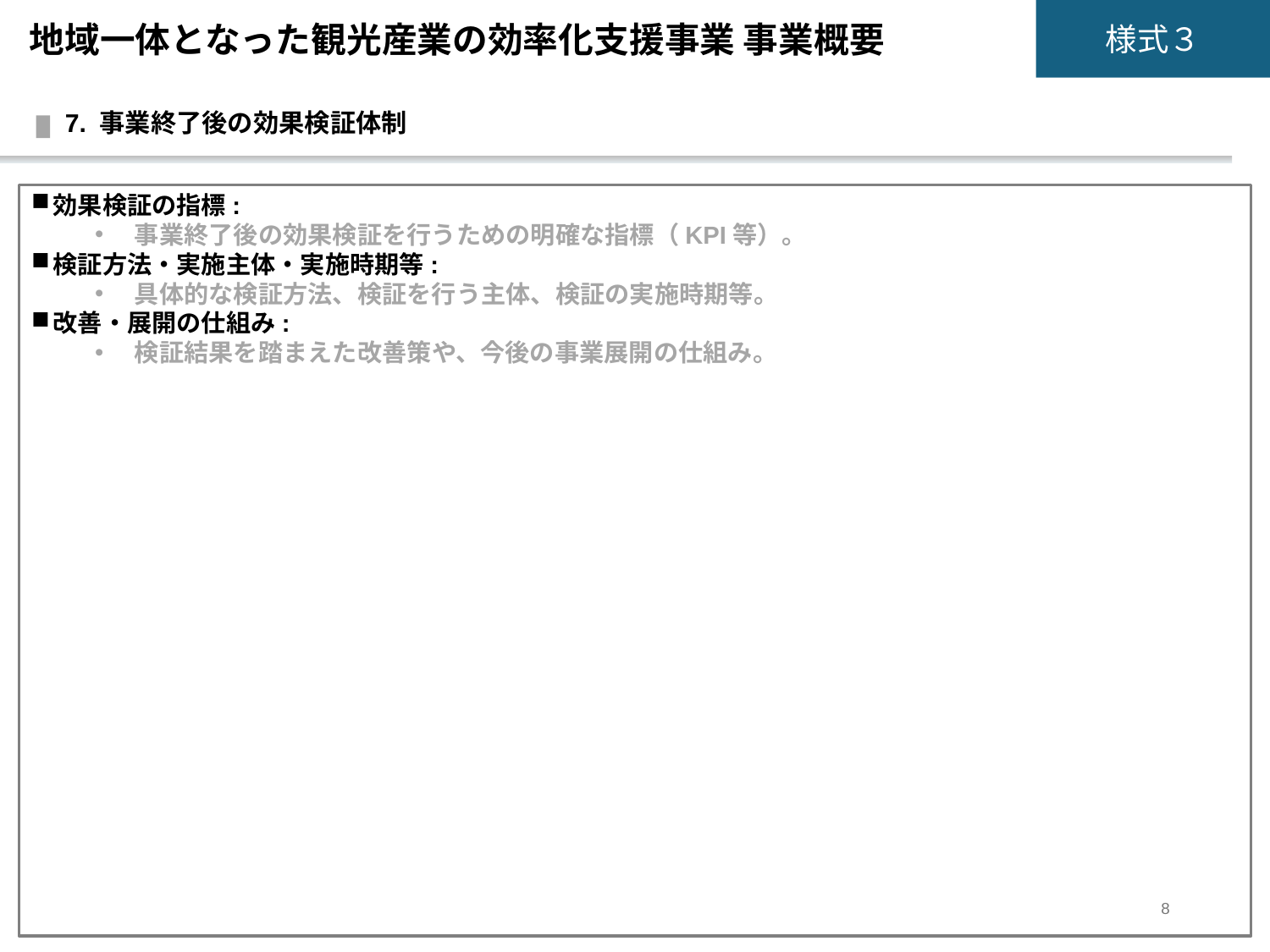

地域一体となった観光産業の効率化支援事業 事業概要
7. 事業終了後の効果検証体制

効果検証の指標:
事業終了後の効果検証を行うための明確な指標（KPI等）。
検証方法・実施主体・実施時期等:
具体的な検証方法、検証を行う主体、検証の実施時期等。
改善・展開の仕組み:
検証結果を踏まえた改善策や、今後の事業展開の仕組み。
8